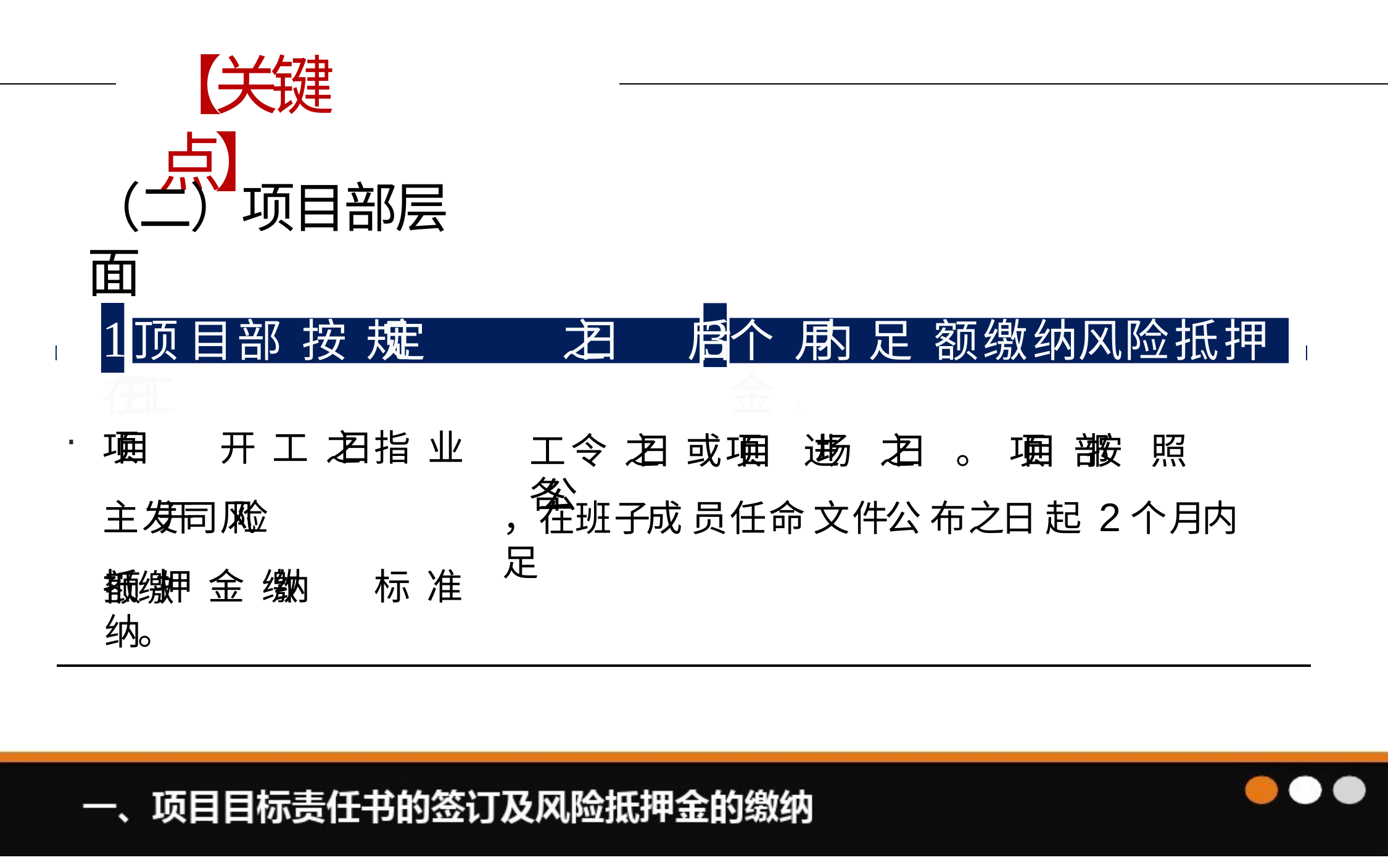

# 【关键点】

（二）项目部层面

3
I	1	顶	目	部 按 规定	在开工
之日	后

工	令 之日	或	项目	进场	之日	。 项目	部按	照 各公
个 月内	足 额缴纳风险抵押金1

项目		开 工 之日	指 业 主	发开 司	风险		抵 押 金 缴纳	标 准
，在班子成 员任命 文件公 布之日 起 2个月内 足
额缴纳。